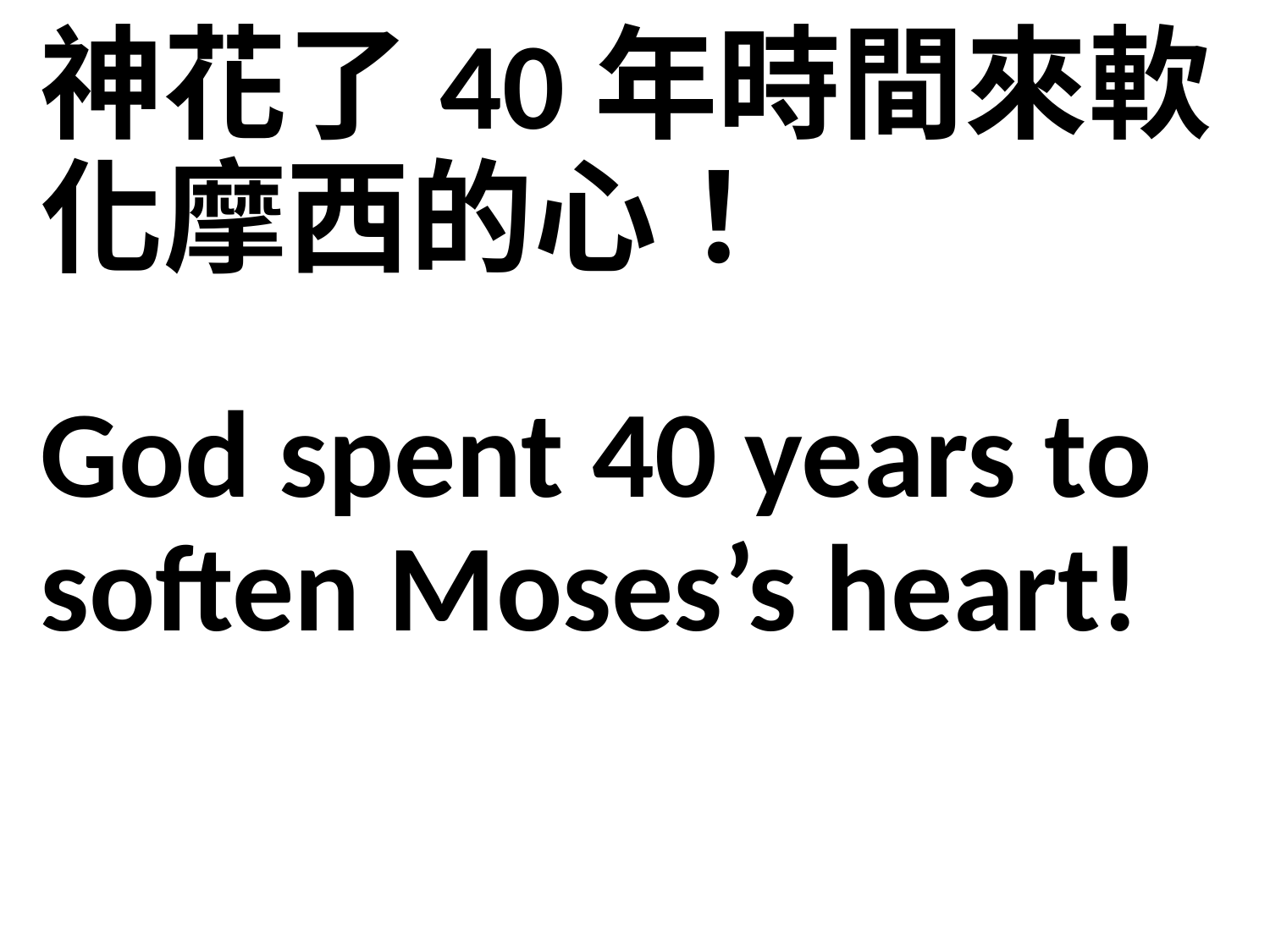

神花了40年時間來軟化摩西的心！

God spent 40 years to soften Moses’s heart!